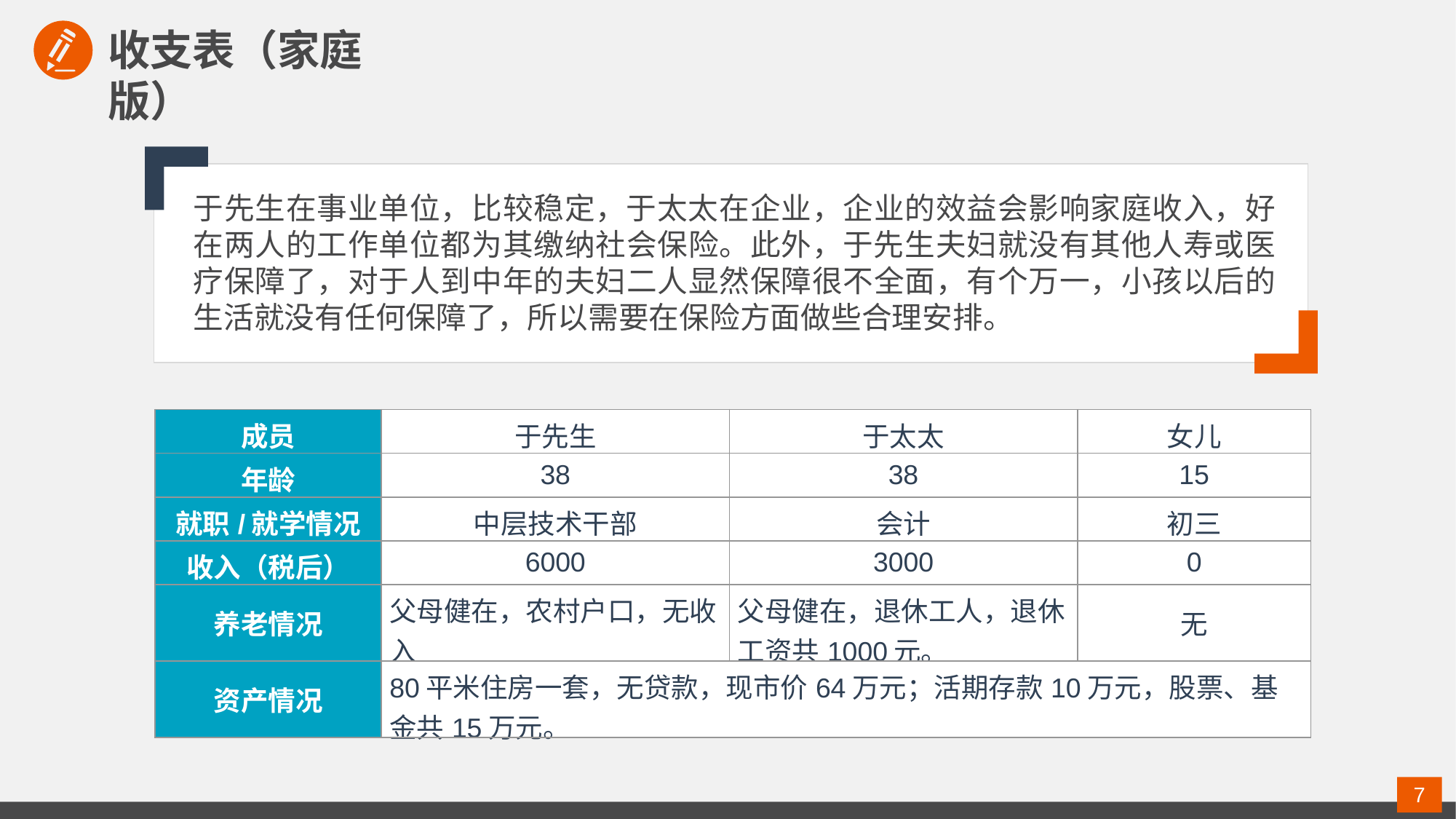

收支表（家庭版）

于先生在事业单位，比较稳定，于太太在企业，企业的效益会影响家庭收入，好在两人的工作单位都为其缴纳社会保险。此外，于先生夫妇就没有其他人寿或医疗保障了，对于人到中年的夫妇二人显然保障很不全面，有个万一，小孩以后的生活就没有任何保障了，所以需要在保险方面做些合理安排。

| 成员 | 于先生 | 于太太 | 女儿 |
| --- | --- | --- | --- |
| 年龄 | 38 | 38 | 15 |
| 就职/就学情况 | 中层技术干部 | 会计 | 初三 |
| 收入（税后） | 6000 | 3000 | 0 |
| 养老情况 | 父母健在，农村户口，无收入 | 父母健在，退休工人，退休工资共1000元。 | 无 |
| 资产情况 | 80平米住房一套，无贷款，现市价64万元；活期存款10万元，股票、基金共15万元。 |  |  |